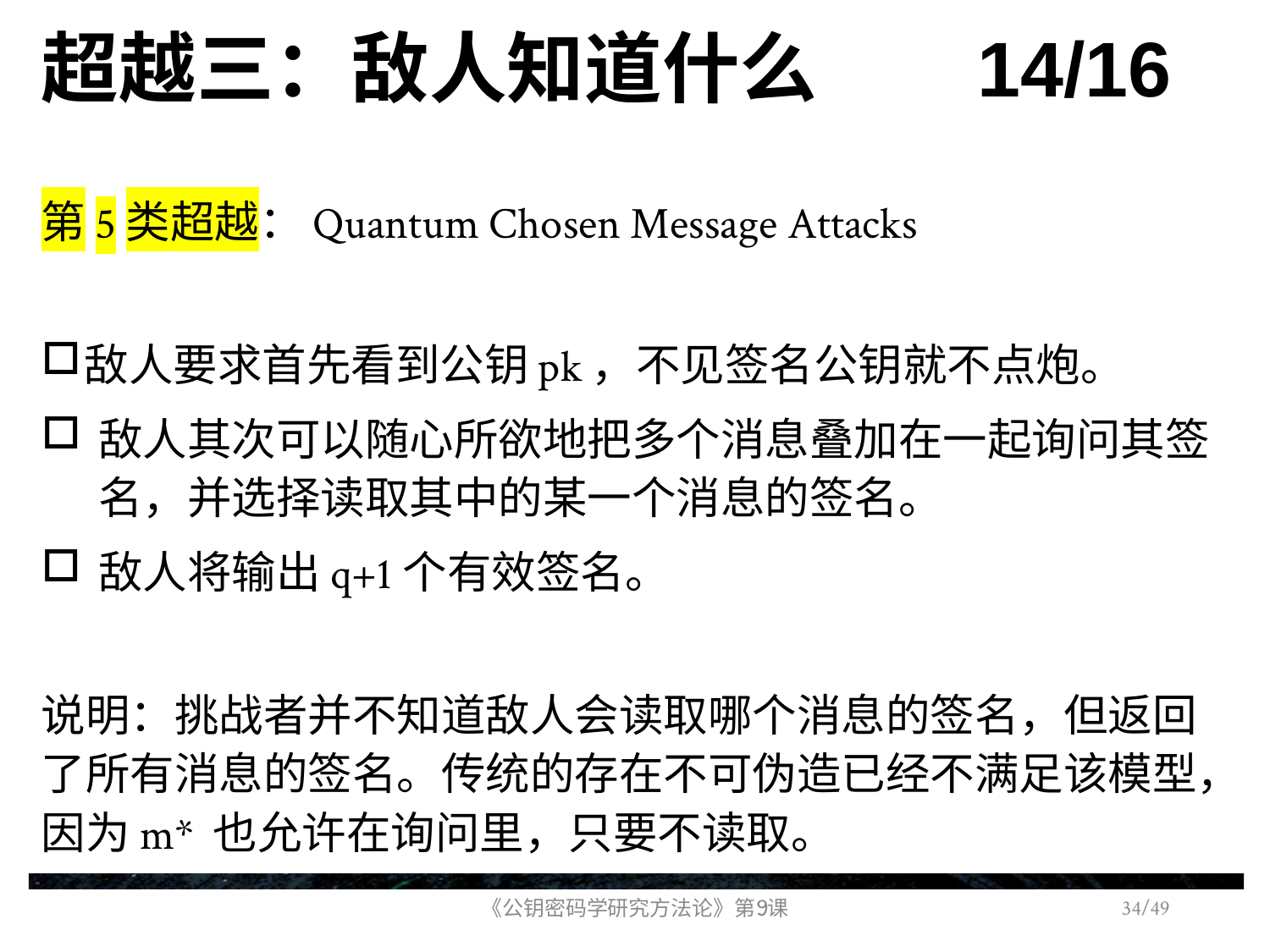

# 超越三：敌人知道什么        14/16
第5类超越：Quantum Chosen Message Attacks

敌人要求首先看到公钥pk，不见签名公钥就不点炮。
敌人其次可以随心所欲地把多个消息叠加在一起询问其签名，并选择读取其中的某一个消息的签名。
敌人将输出q+1个有效签名。

说明：挑战者并不知道敌人会读取哪个消息的签名，但返回了所有消息的签名。传统的存在不可伪造已经不满足该模型，因为m* 也允许在询问里，只要不读取。
《公钥密码学研究方法论》第9课
34/49